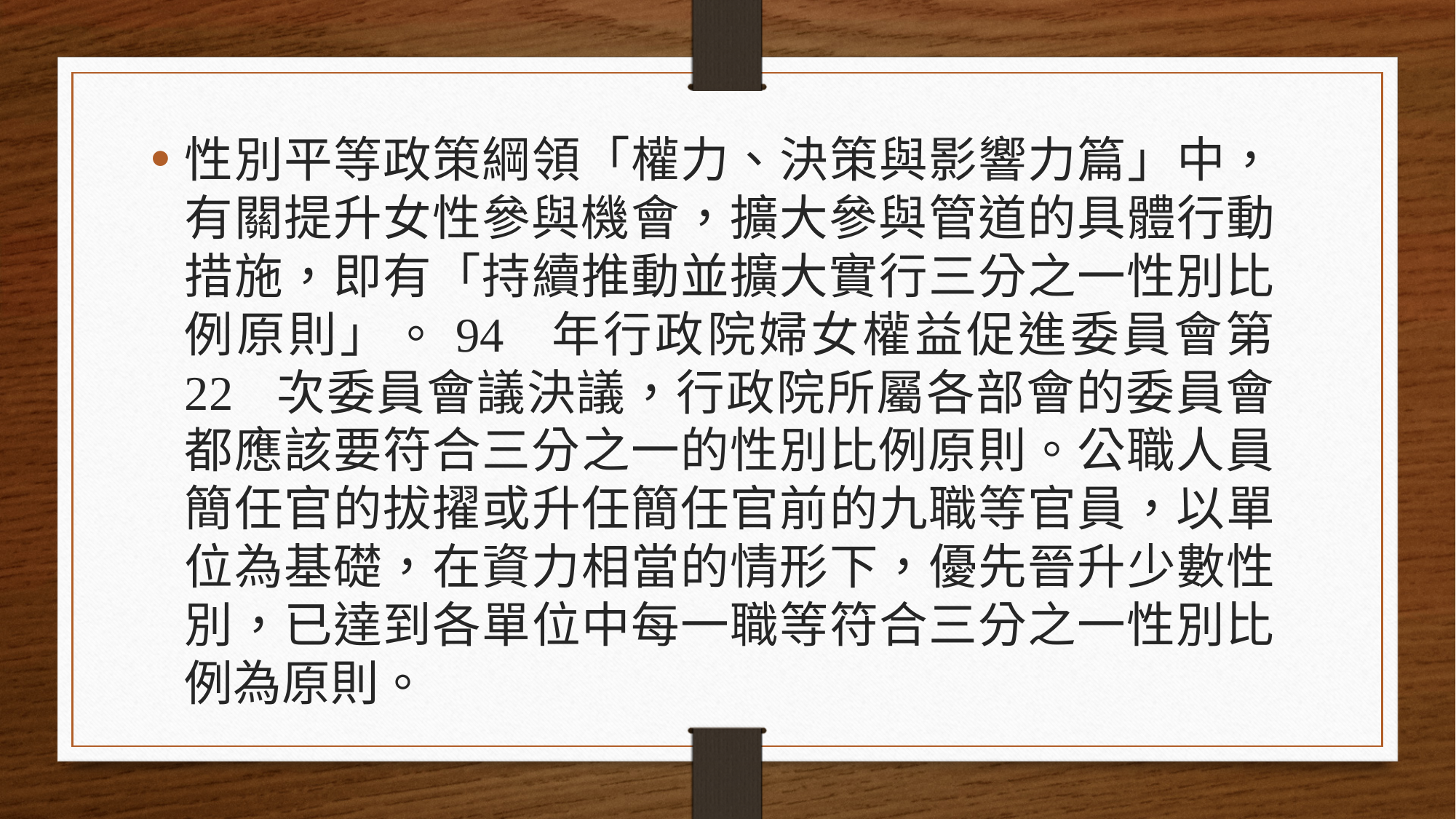

性別平等政策綱領「權力、決策與影響力篇」中，有關提升女性參與機會，擴大參與管道的具體行動措施，即有「持續推動並擴大實行三分之一性別比例原則」。94 年行政院婦女權益促進委員會第 22 次委員會議決議，行政院所屬各部會的委員會都應該要符合三分之一的性別比例原則。公職人員簡任官的拔擢或升任簡任官前的九職等官員，以單位為基礎，在資力相當的情形下，優先晉升少數性別，已達到各單位中每一職等符合三分之一性別比例為原則。